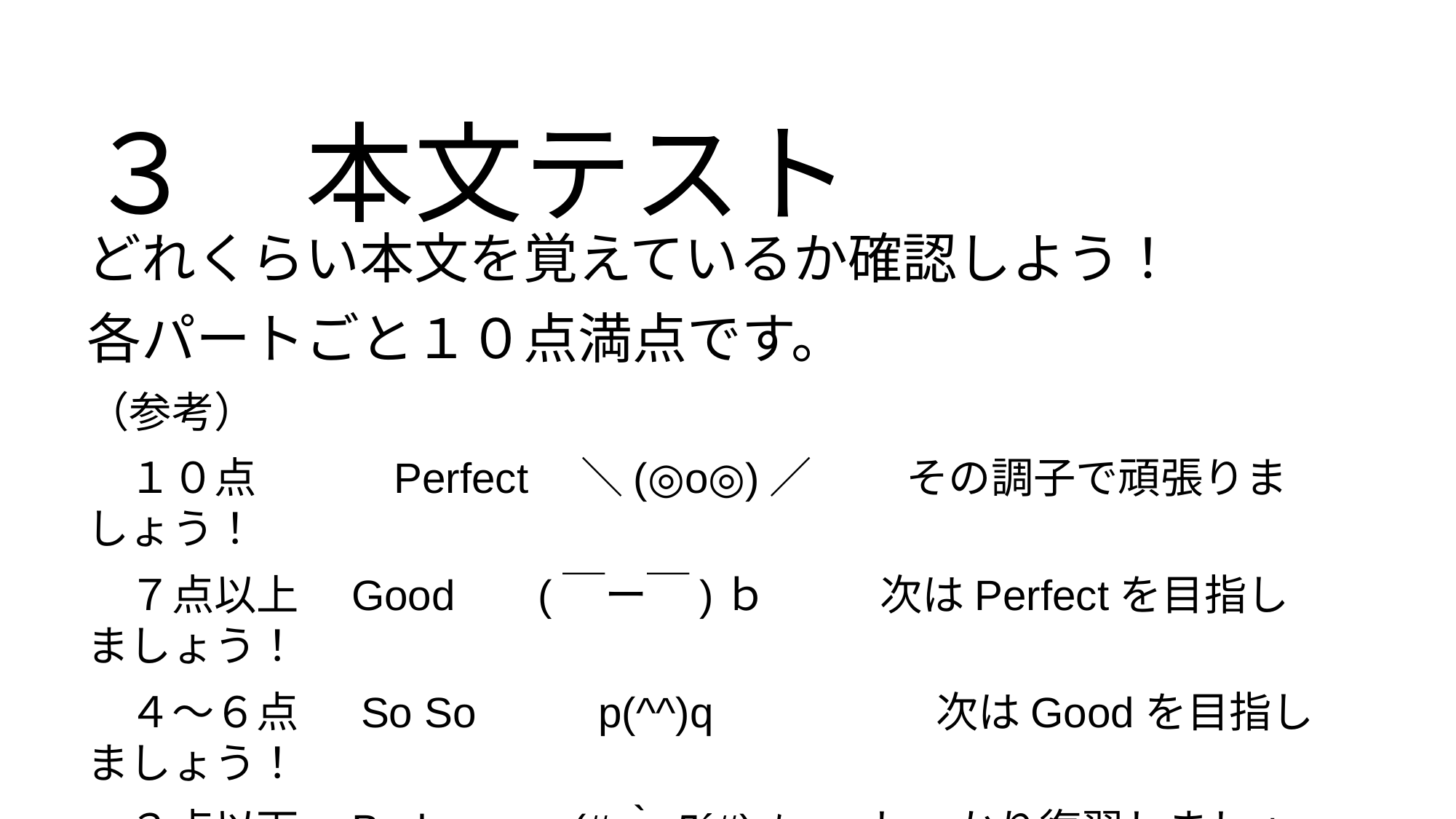

# ３　本文テスト
どれくらい本文を覚えているか確認しよう！
各パートごと１０点満点です。
（参考）
　１０点　　　Perfect　＼(◎o◎)／　　 その調子で頑張りましょう！
　７点以上　Good       (￣ー￣)ｂ　　   次はPerfectを目指しましょう！
　４～６点　 So So     　p(^^)q　　　　　次はGoodを目指しましょう！
　３点以下　Bad       ヽ(#｀Д´#)ﾉ         しっかり復習しましょう！